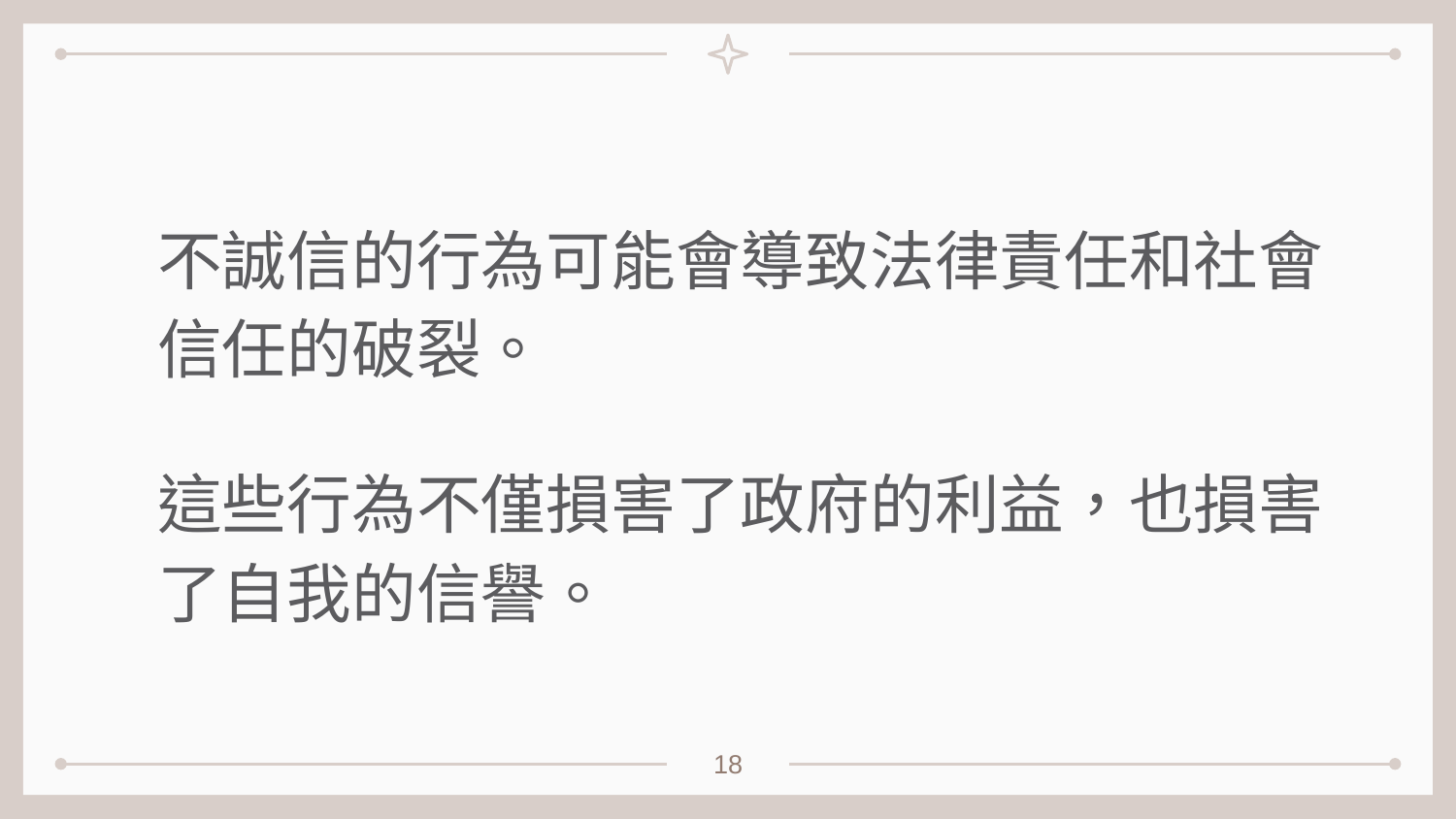

不誠信的行為可能會導致法律責任和社會信任的破裂。
這些行為不僅損害了政府的利益，也損害了自我的信譽。
18